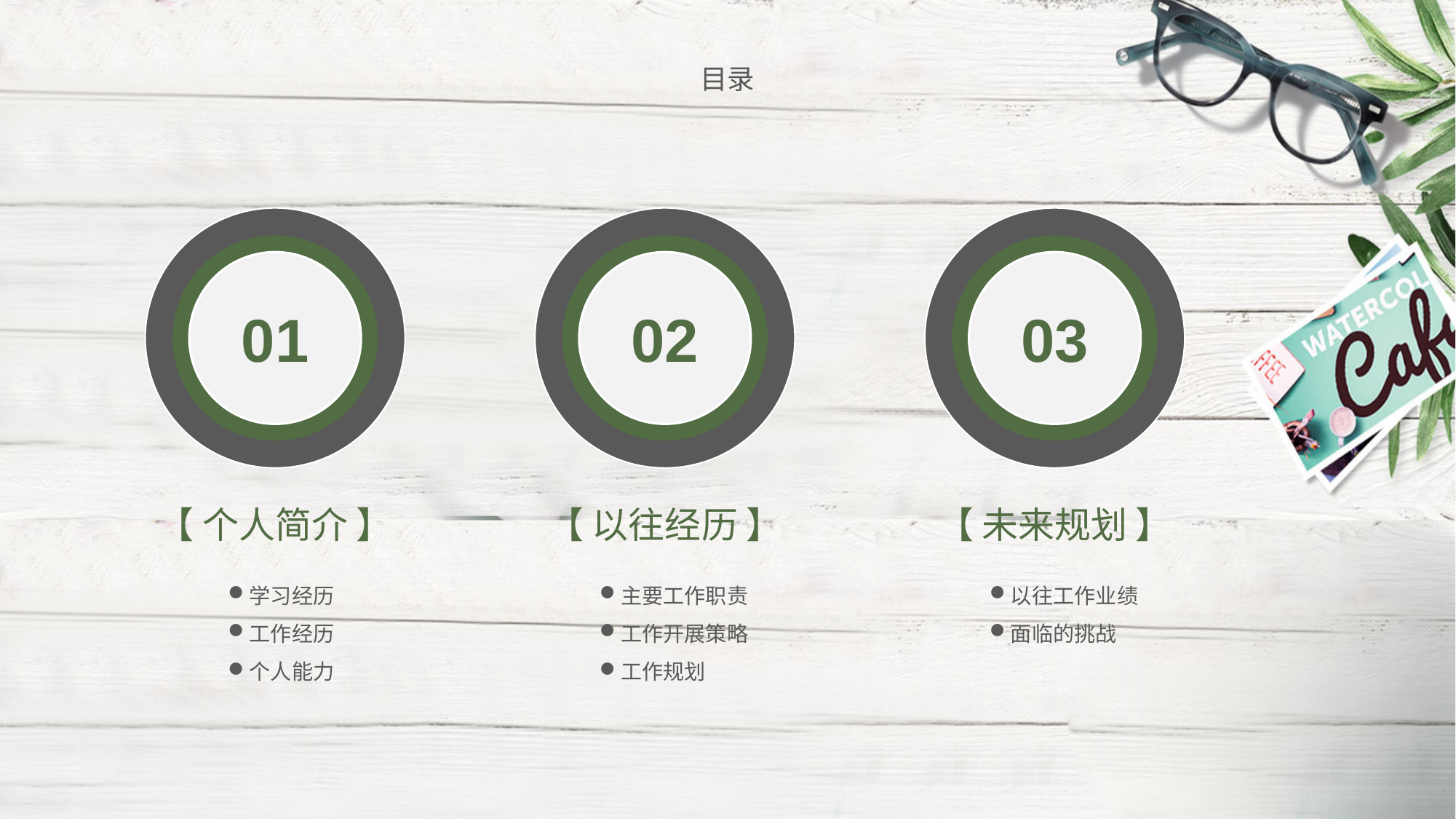

目录

01
【 个人简介 】
学习经历
工作经历
个人能力

02
【 以往经历 】
主要工作职责
工作开展策略
工作规划

03
【 未来规划 】
以往工作业绩
面临的挑战